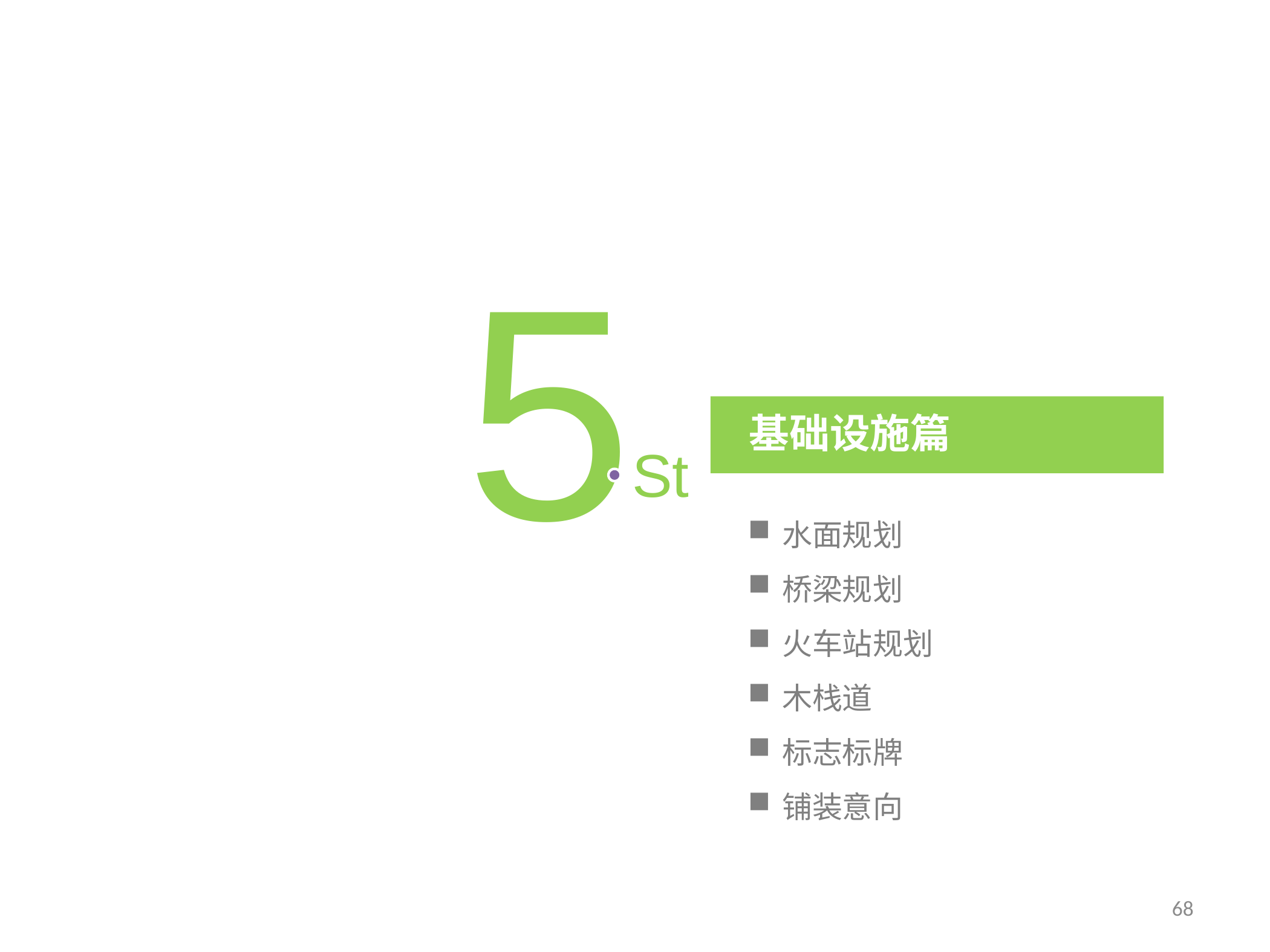

5

基础设施篇
St

水面规划
桥梁规划
火车站规划
木栈道
标志标牌
铺装意向
68